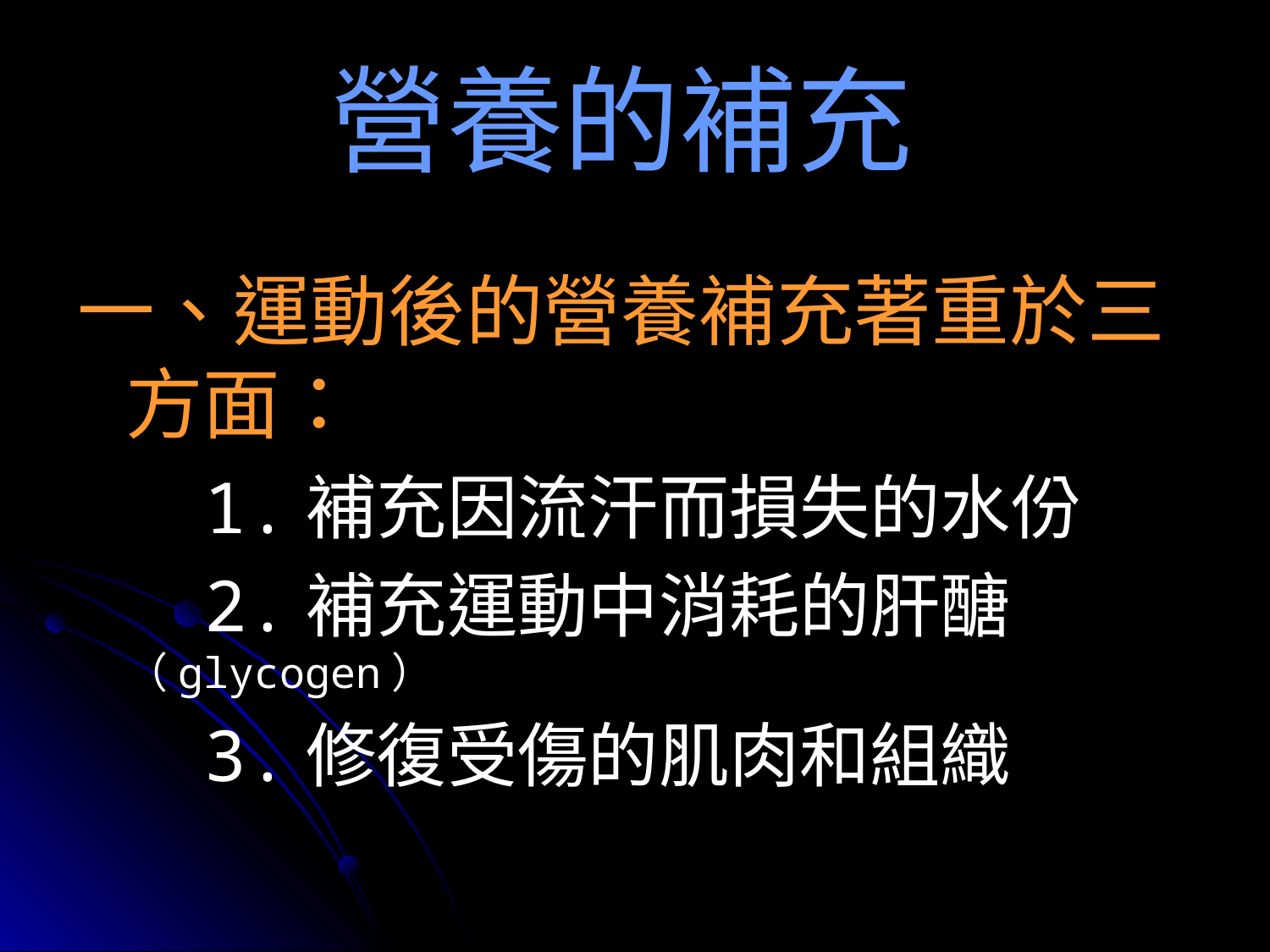

# 營養的補充
一、運動後的營養補充著重於三 方面：
   1.補充因流汗而損失的水份
   2.補充運動中消耗的肝醣（glycogen）
   3.修復受傷的肌肉和組織